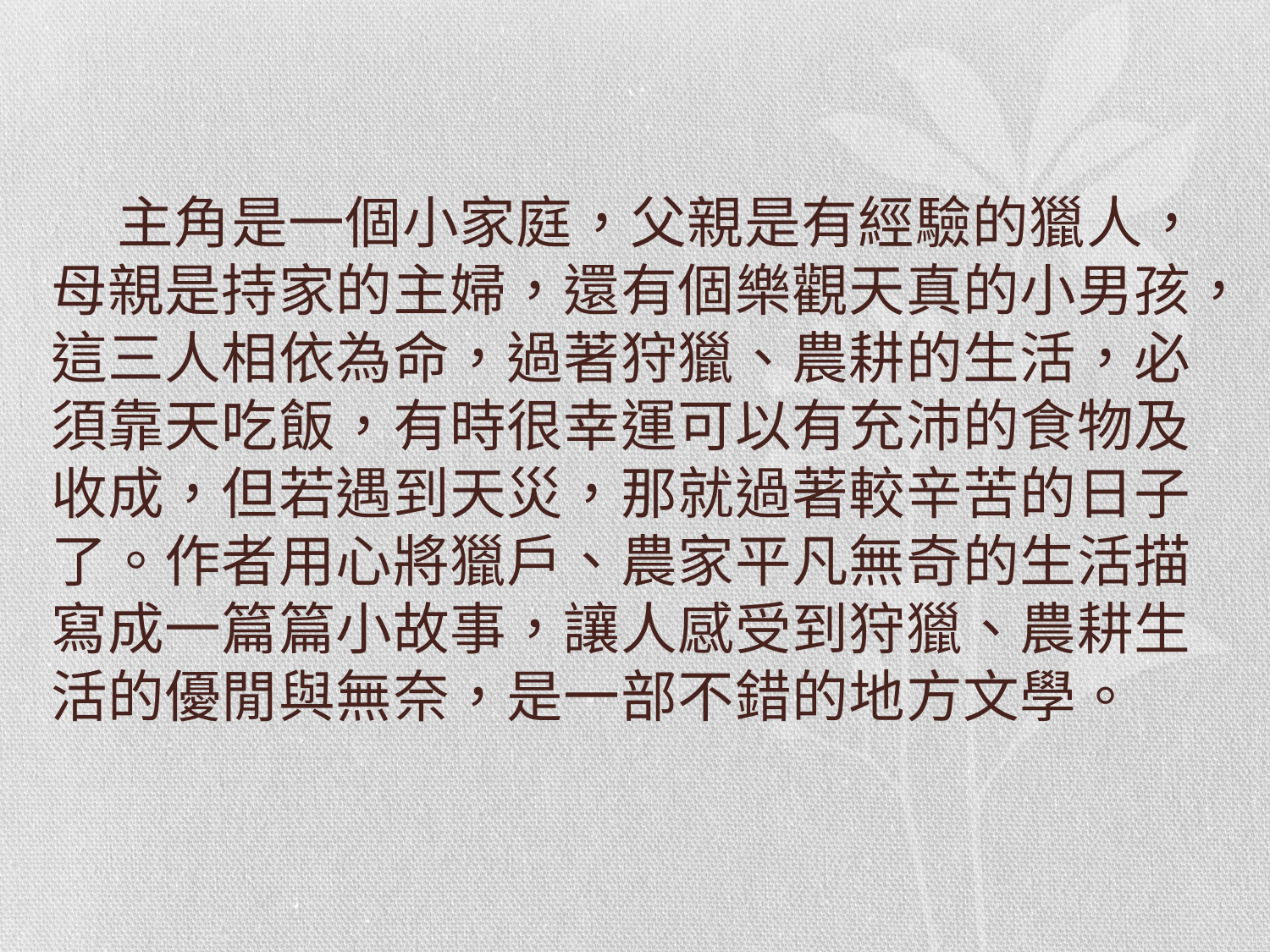

#
    主角是一個小家庭，父親是有經驗的獵人，母親是持家的主婦，還有個樂觀天真的小男孩，這三人相依為命，過著狩獵、農耕的生活，必須靠天吃飯，有時很幸運可以有充沛的食物及收成，但若遇到天災，那就過著較辛苦的日子了。作者用心將獵戶、農家平凡無奇的生活描寫成一篇篇小故事，讓人感受到狩獵、農耕生活的優閒與無奈，是一部不錯的地方文學。